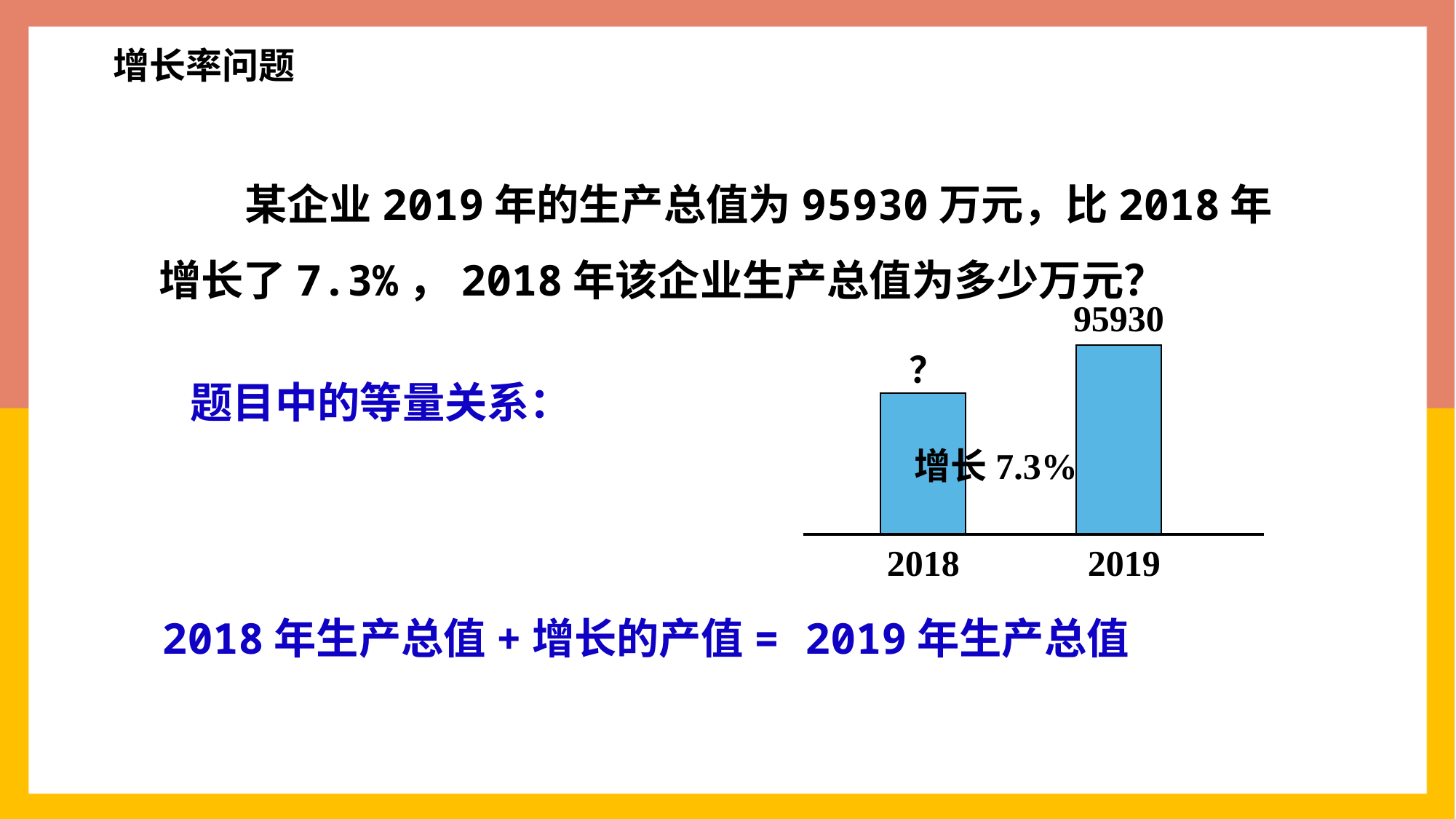

增长率问题
某企业2019年的生产总值为95930万元，比2018年增长了7.3%，2018年该企业生产总值为多少万元？
95930
？

增长7.3%
2019
2018
题目中的等量关系：
2018年生产总值+增长的产值= 2019年生产总值